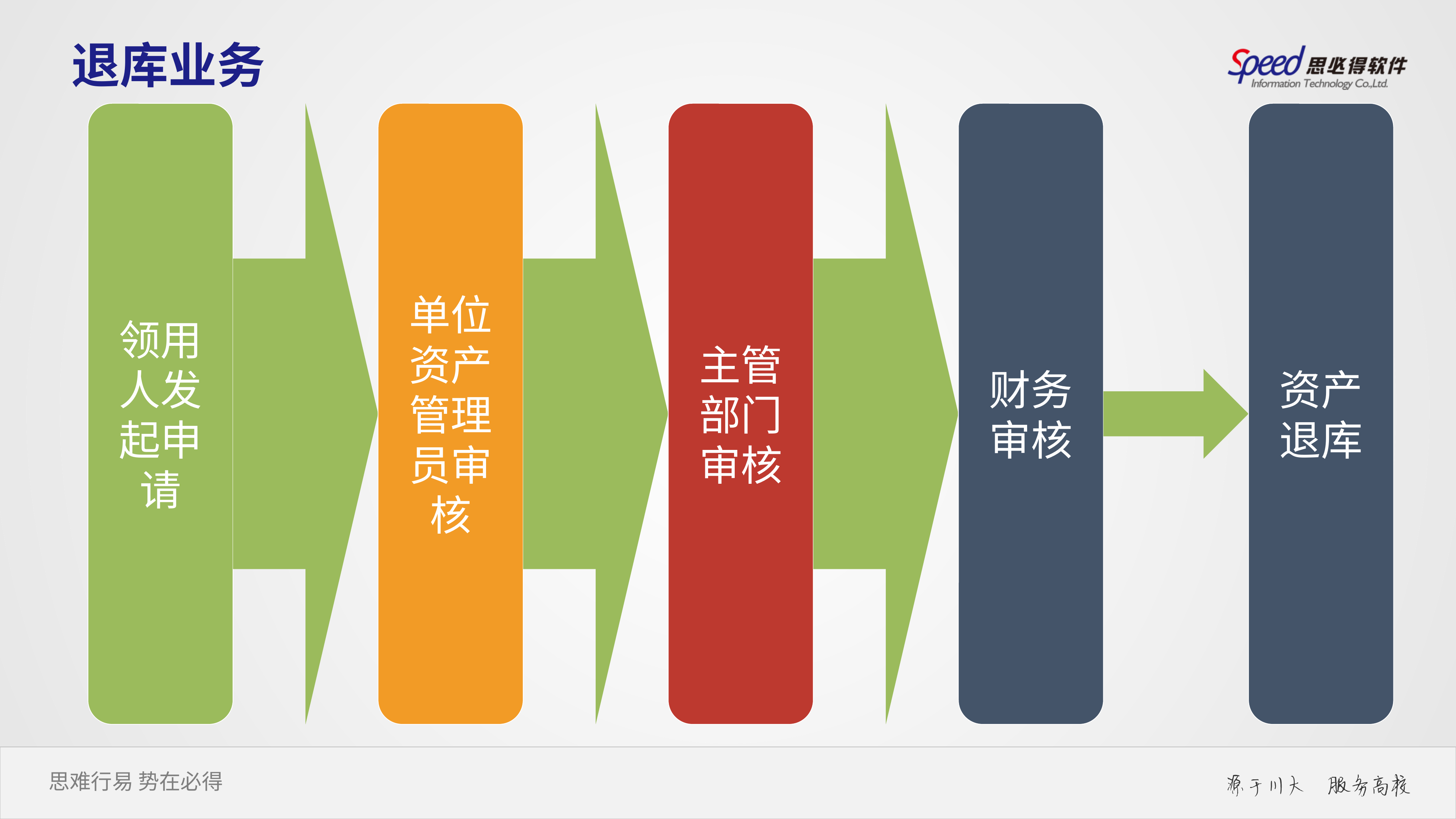

# 退库业务
领用人发起申请
单位资产管理员审核
主管部门审核
资产退库
财务审核